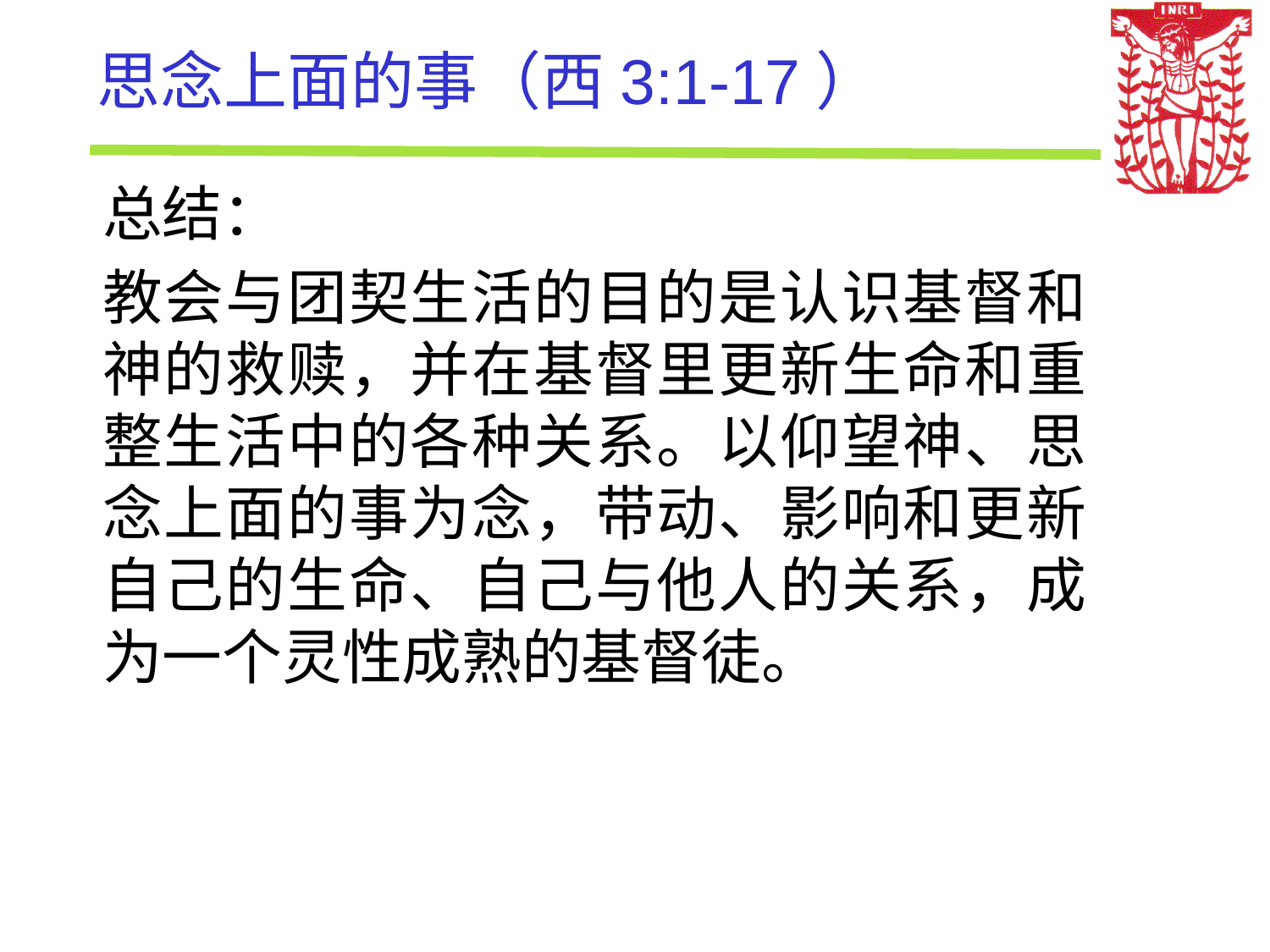

# 思念上面的事（西3:1-17）
总结：
教会与团契生活的目的是认识基督和神的救赎，并在基督里更新生命和重整生活中的各种关系。以仰望神、思念上面的事为念，带动、影响和更新自己的生命、自己与他人的关系，成为一个灵性成熟的基督徒。